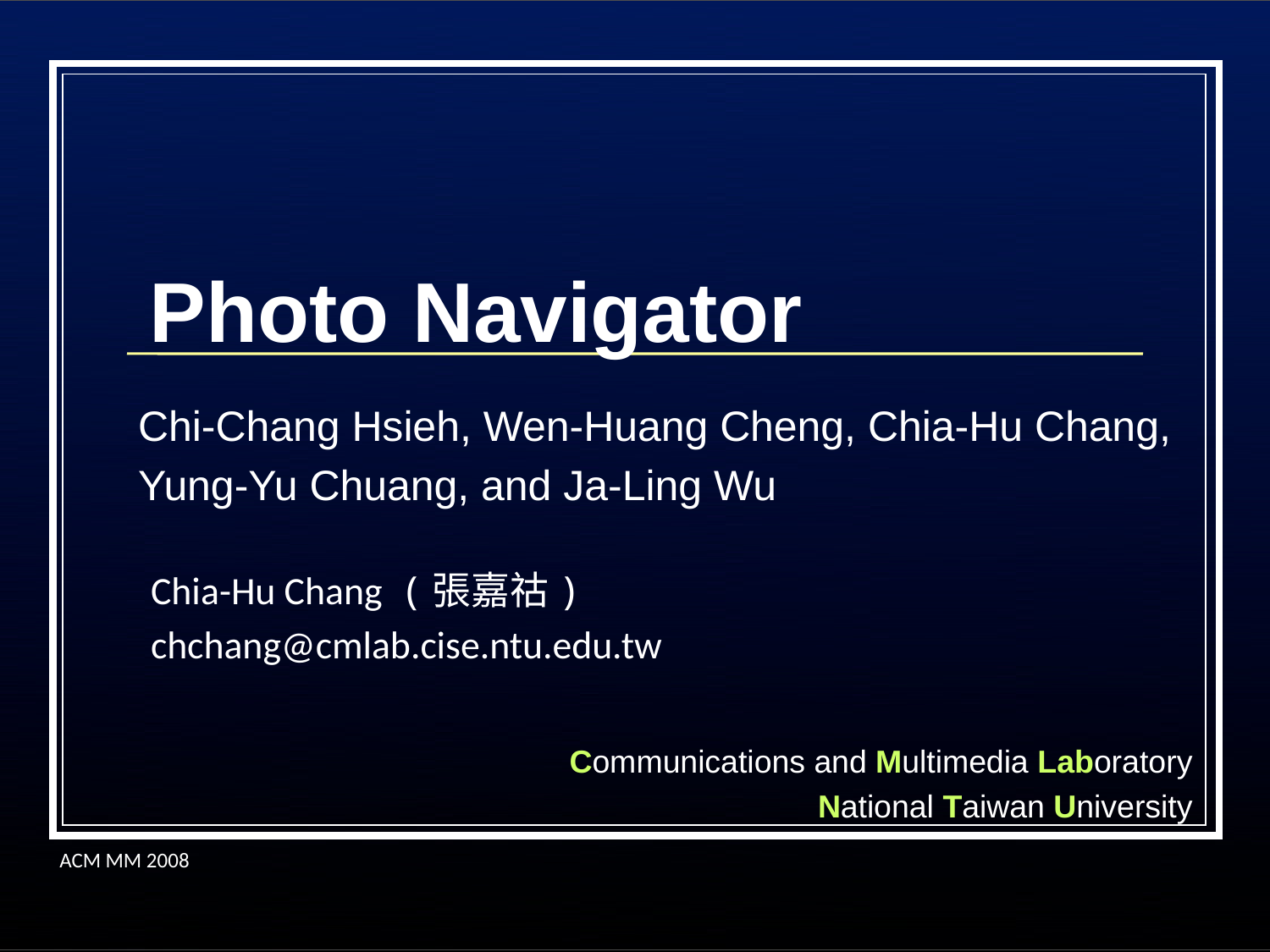

Photo Navigator
Chi-Chang Hsieh, Wen-Huang Cheng, Chia-Hu Chang,
Yung-Yu Chuang, and Ja-Ling Wu

Chia-Hu Chang  (張嘉祜)
chchang@cmlab.cise.ntu.edu.tw
Communications and Multimedia Laboratory
National Taiwan University
ACM MM 2008